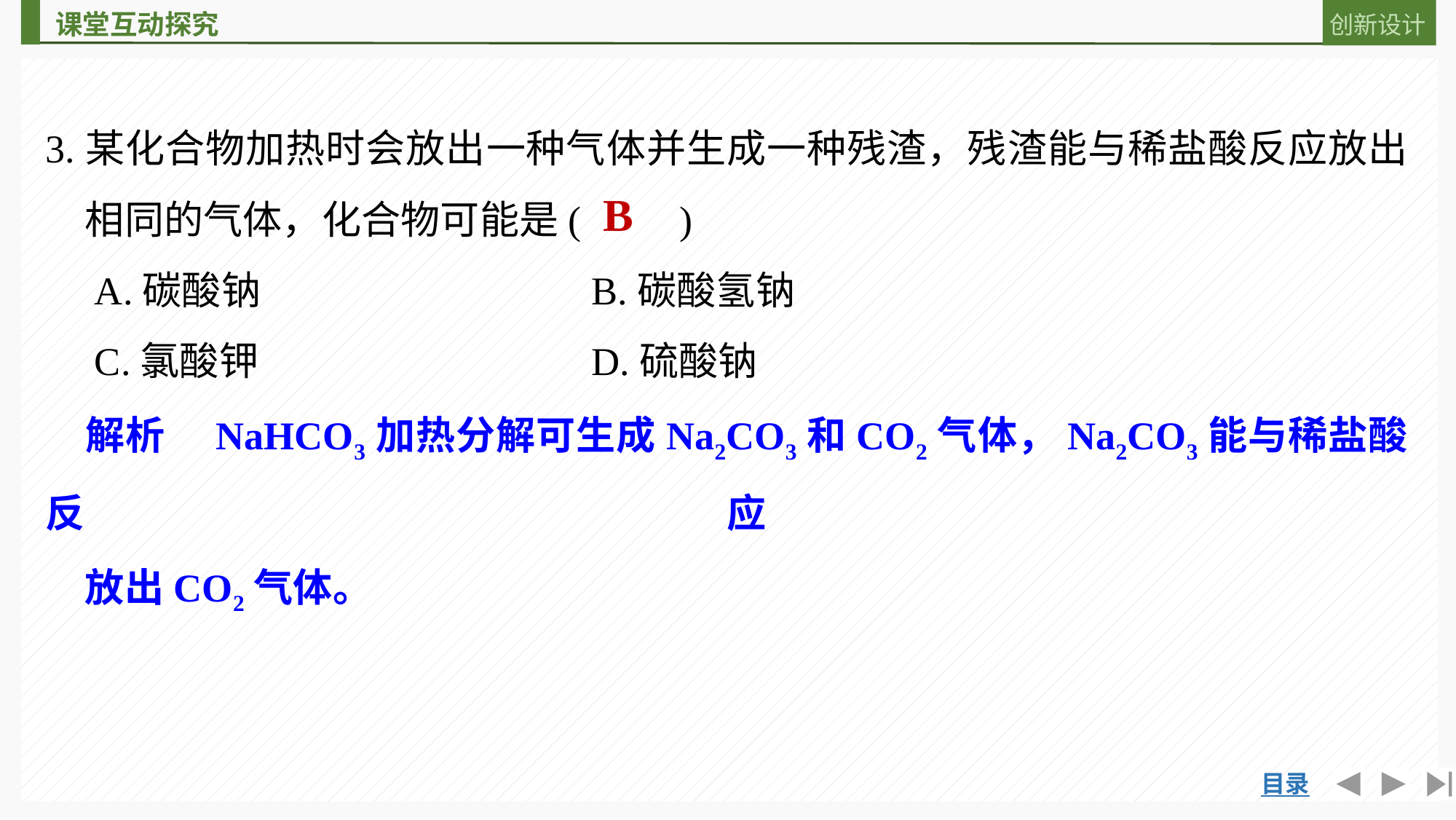

3.某化合物加热时会放出一种气体并生成一种残渣，残渣能与稀盐酸反应放出
　相同的气体，化合物可能是(　　)
　A.碳酸钠			B.碳酸氢钠
　C.氯酸钾			D.硫酸钠
　解析　NaHCO3加热分解可生成Na2CO3和CO2气体，Na2CO3能与稀盐酸反应
　放出CO2气体。
B